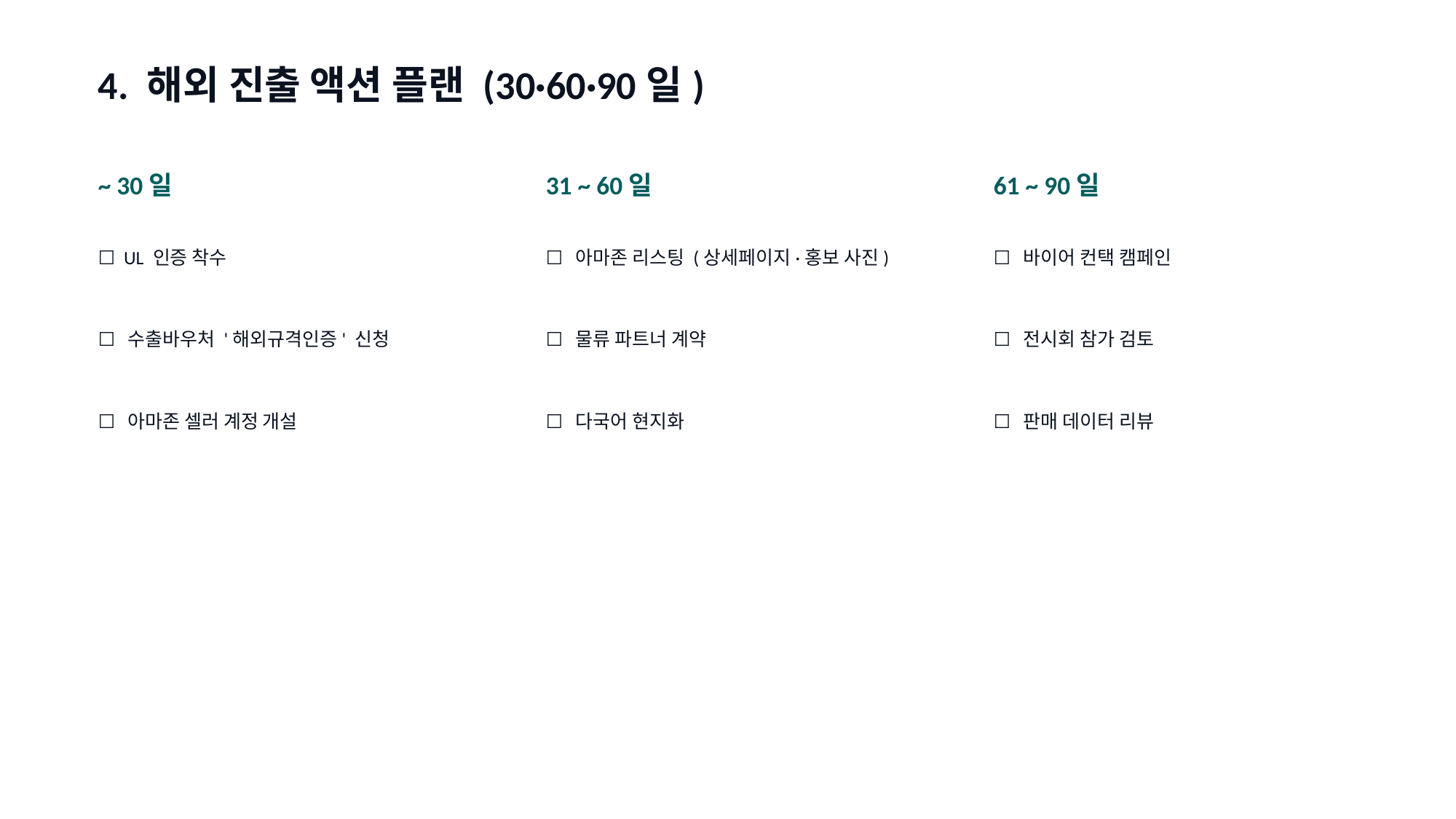

4. 해외 진출 액션 플랜 (30·60·90일)
~ 30일
31 ~ 60일
61 ~ 90일
☐  UL 인증 착수
☐  아마존 리스팅 (상세페이지·홍보 사진)
☐  바이어 컨택 캠페인
☐  수출바우처 '해외규격인증' 신청
☐  물류 파트너 계약
☐  전시회 참가 검토
☐  아마존 셀러 계정 개설
☐  다국어 현지화
☐  판매 데이터 리뷰